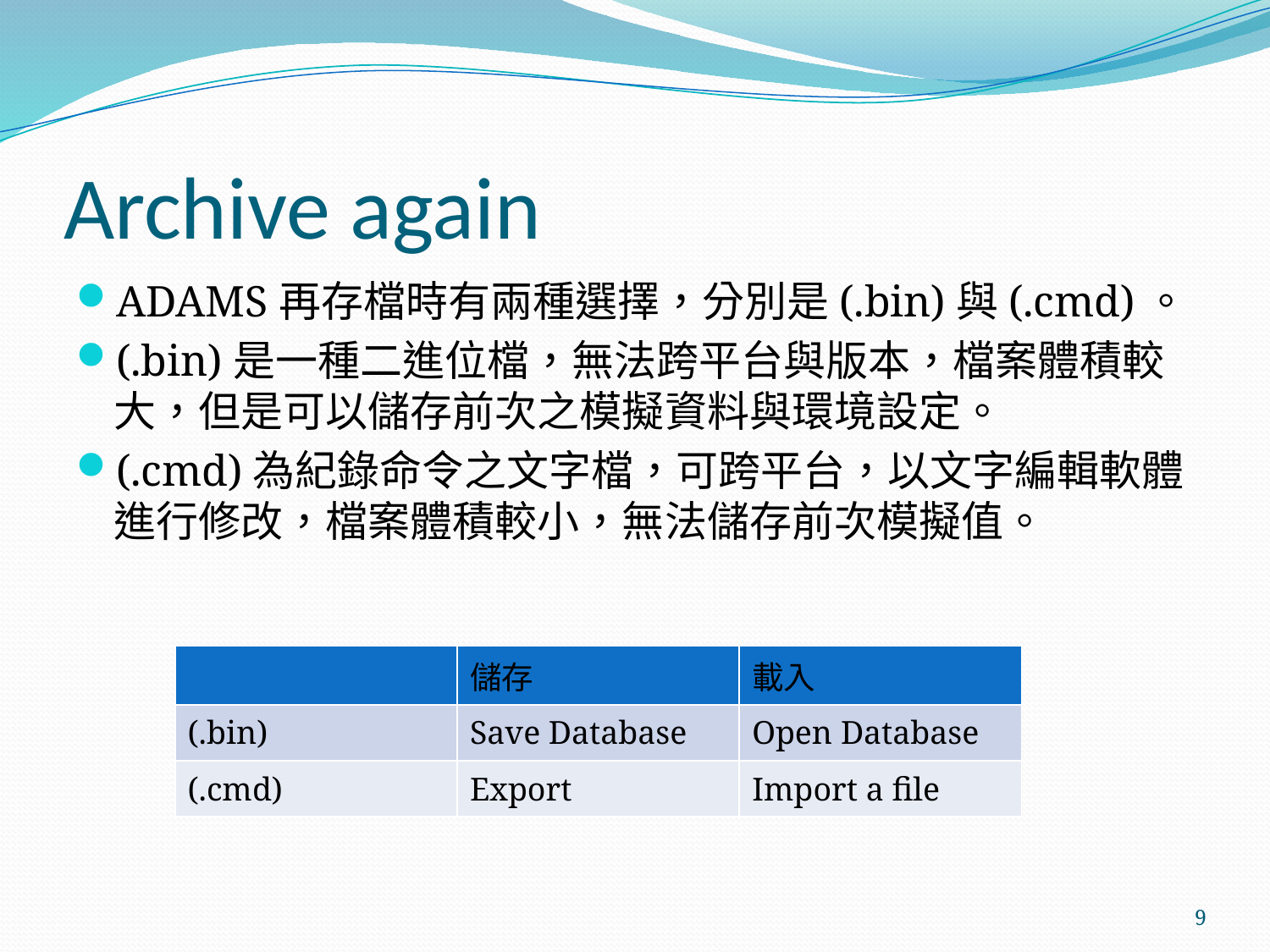

# Archive again
ADAMS再存檔時有兩種選擇，分別是(.bin)與(.cmd)。
(.bin)是一種二進位檔，無法跨平台與版本，檔案體積較大，但是可以儲存前次之模擬資料與環境設定。
(.cmd)為紀錄命令之文字檔，可跨平台，以文字編輯軟體進行修改，檔案體積較小，無法儲存前次模擬值。
|  | 儲存 | 載入 |
| --- | --- | --- |
| (.bin) | Save Database | Open Database |
| (.cmd) | Export | Import a file |
9